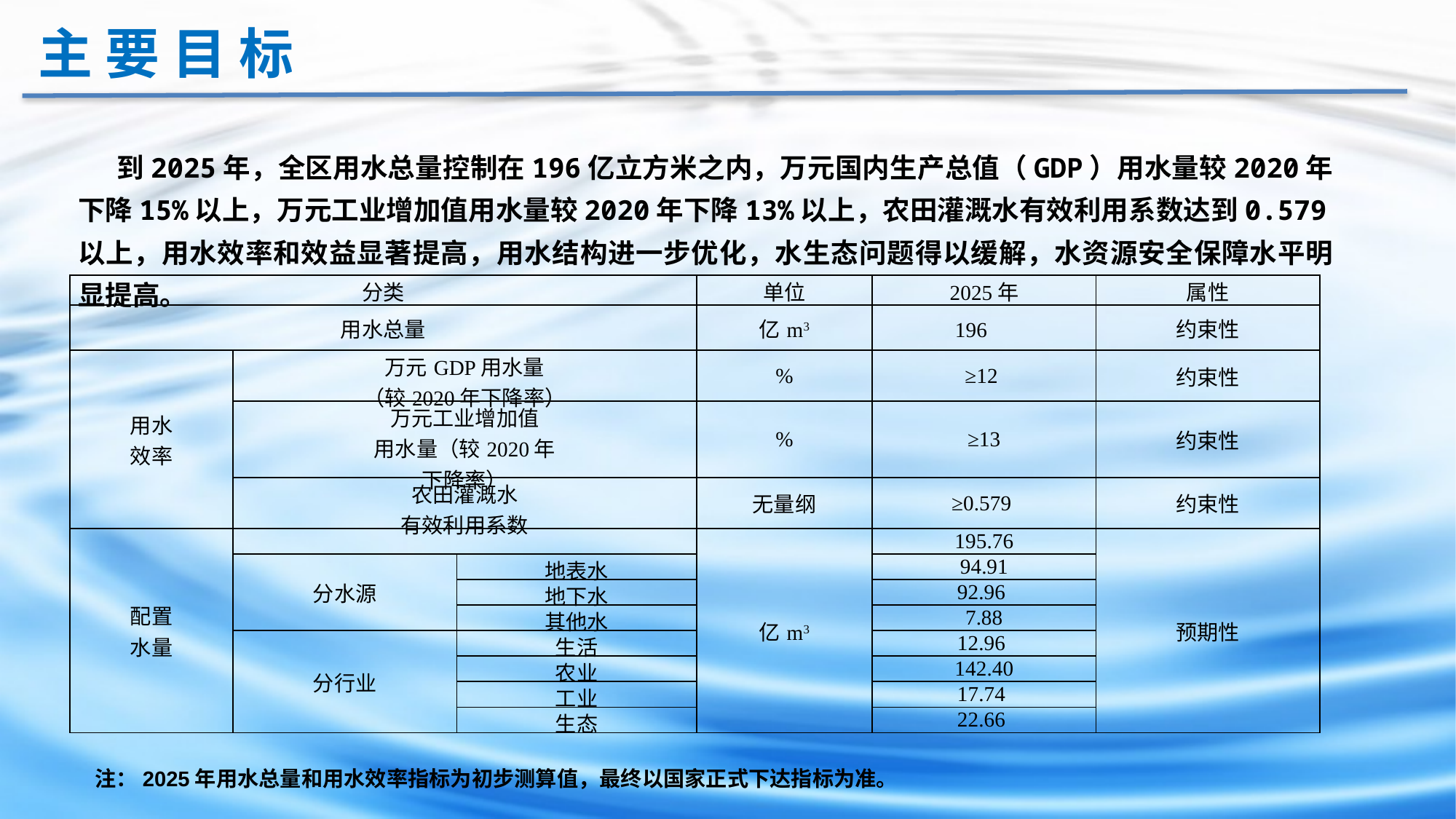

主 要 目 标
     到2025年，全区用水总量控制在196亿立方米之内，万元国内生产总值（GDP）用水量较2020年下降15%以上，万元工业增加值用水量较2020年下降13%以上，农田灌溉水有效利用系数达到0.579以上，用水效率和效益显著提高，用水结构进一步优化，水生态问题得以缓解，水资源安全保障水平明显提高。
| 分类 |  |  | 单位 | 2025年 | 属性 |
| --- | --- | --- | --- | --- | --- |
| 用水总量 |  |  | 亿m3 | 196 | 约束性 |
| 用水 效率 | 万元GDP用水量 （较2020年下降率） |  | % | ≥12 | 约束性 |
|  | 万元工业增加值 用水量（较2020年 下降率） |  | % | ≥13 | 约束性 |
|  | 农田灌溉水 有效利用系数 |  | 无量纲 | ≥0.579 | 约束性 |
| 配置 水量 |  |  | 亿m3 | 195.76 | 预期性 |
|  | 分水源 | 地表水 |  | 94.91 |  |
|  |  | 地下水 |  | 92.96 |  |
|  |  | 其他水 |  | 7.88 |  |
|  | 分行业 | 生活 |  | 12.96 |  |
|  |  | 农业 |  | 142.40 |  |
|  |  | 工业 |  | 17.74 |  |
|  |  | 生态 |  | 22.66 |  |
注：2025年用水总量和用水效率指标为初步测算值，最终以国家正式下达指标为准。